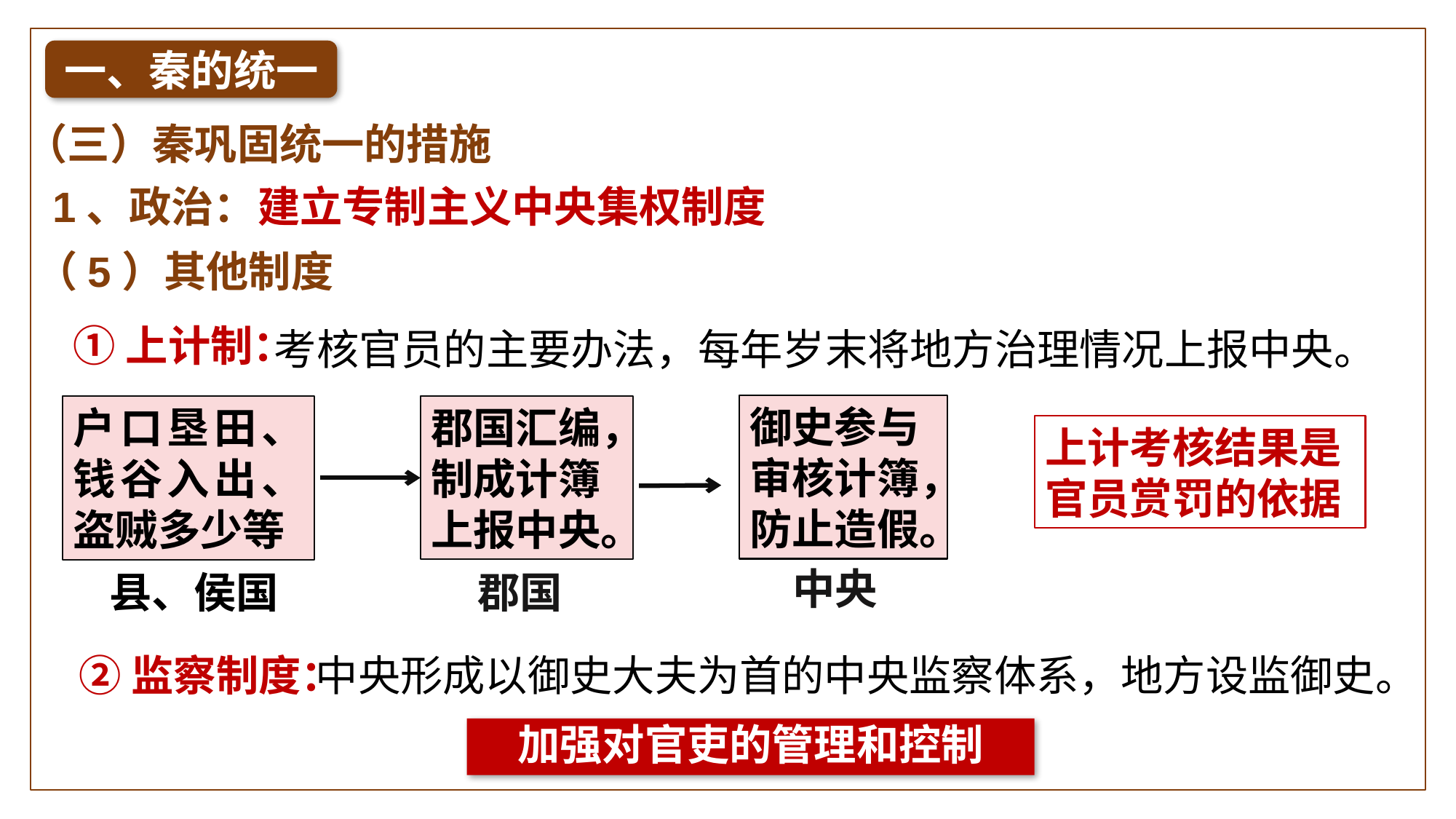

一、秦的统一
（三）秦巩固统一的措施
1、政治：
建立专制主义中央集权制度
（5）其他制度
①上计制：
考核官员的主要办法，每年岁末将地方治理情况上报中央。
郡国汇编，制成计簿
上报中央。
郡国
御史参与审核计簿，防止造假。

中央
户口垦田、钱谷入出、盗贼多少等
县、侯国
上计考核结果是官员赏罚的依据
②监察制度：
中央形成以御史大夫为首的中央监察体系，地方设监御史。
加强对官吏的管理和控制